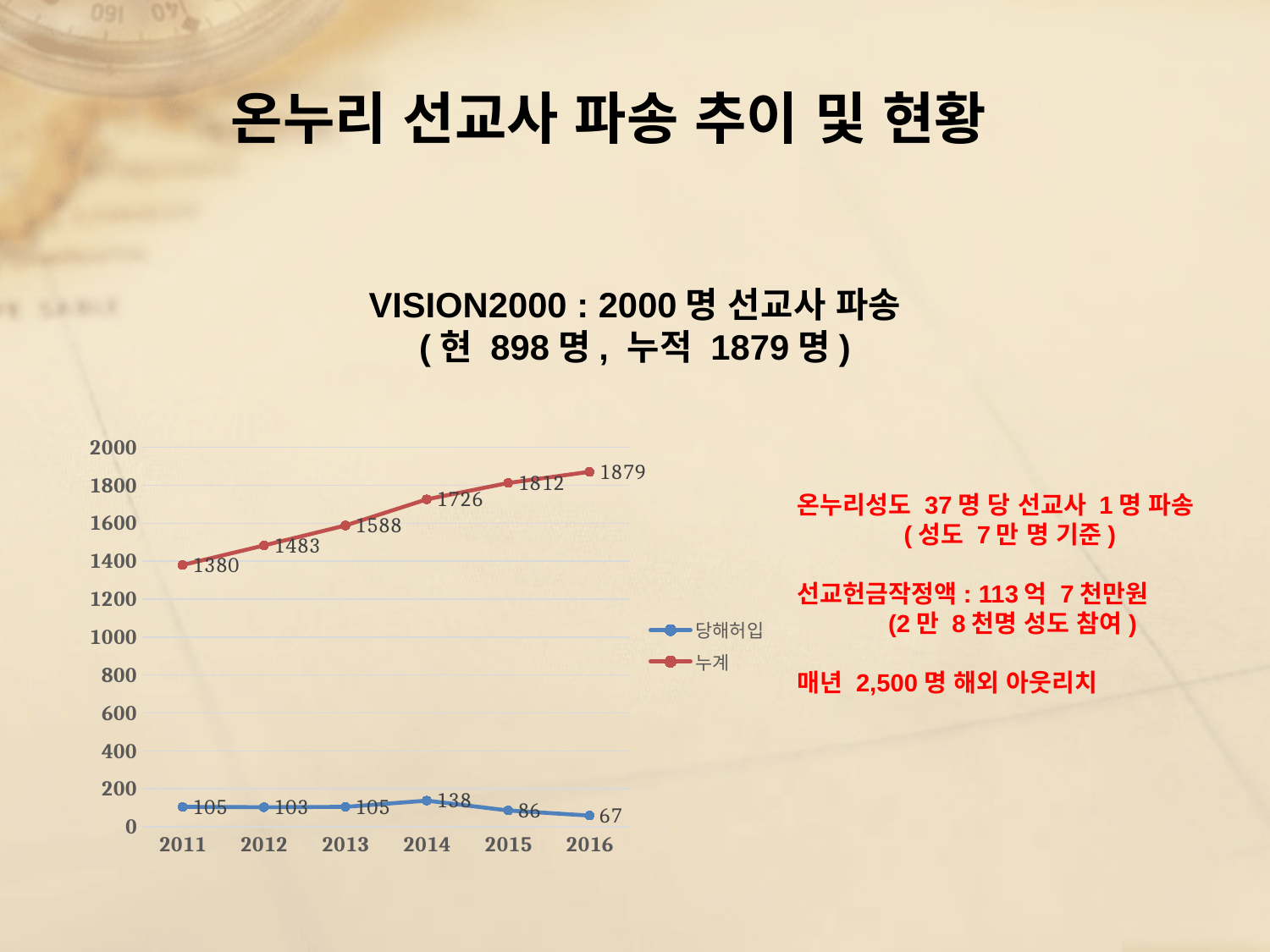

온누리 선교사 파송 추이 및 현황
VISION2000 : 2000명 선교사 파송
(현 898명, 누적 1879명)

### Chart

| Category | 당해허입  | 누계 |
|---|---|---|
| 2011 | 105.0 | 1380.0 |
| 2012 | 103.0 | 1483.0 |
| 2013 | 105.0 | 1588.0 |
| 2014 | 138.0 | 1726.0 |
| 2015 | 86.0 | 1812.0 |
| 2016 | 59.0 | 1871.0 |
온누리성도 37명 당 선교사 1명 파송
(성도 7만 명 기준)

선교헌금작정액: 113억 7천만원
             (2만 8천명 성도 참여)

매년 2,500명 해외 아웃리치